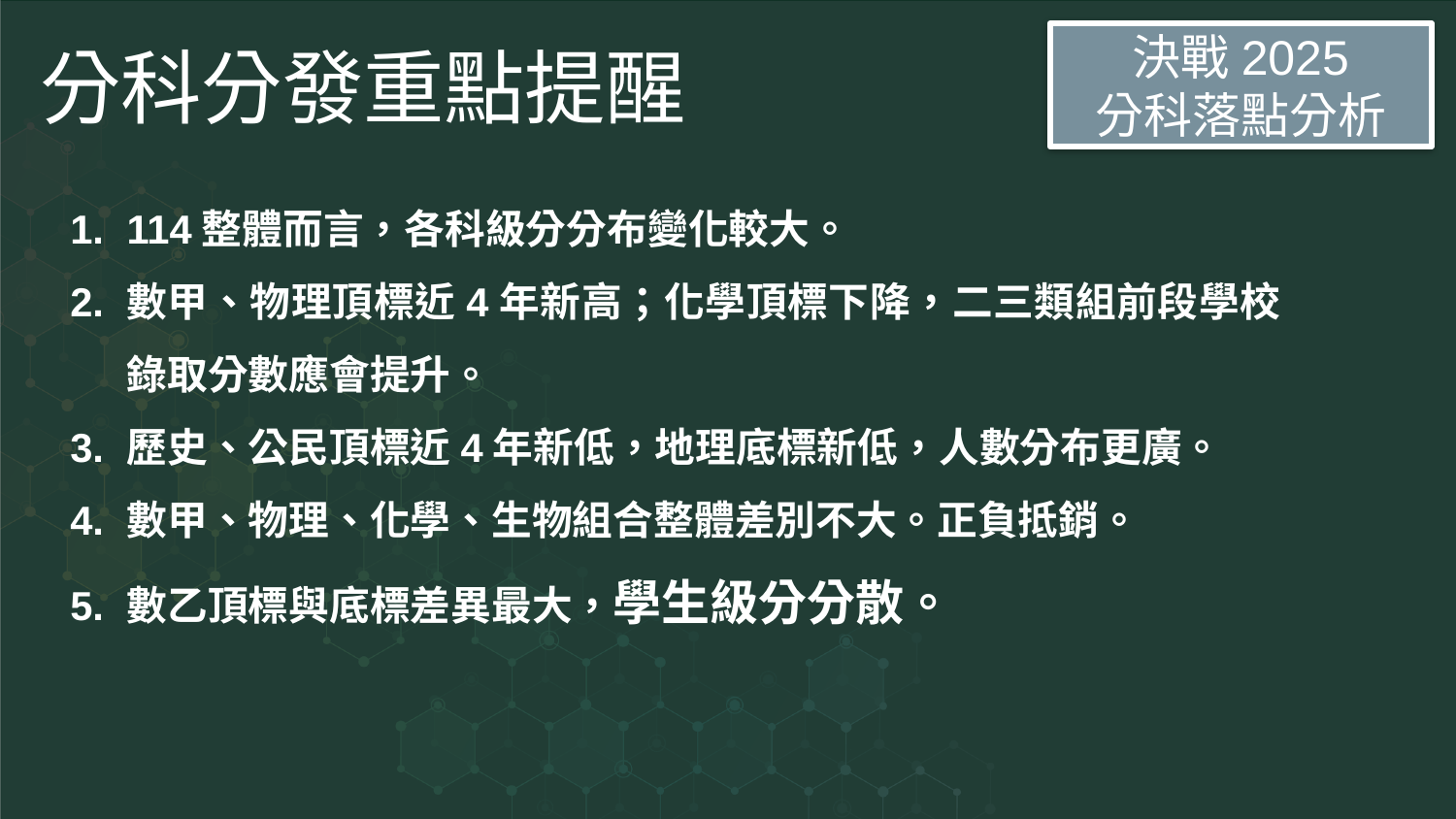

# 分科分發重點提醒
決戰2025
分科落點分析
114整體而言，各科級分分布變化較大。
數甲、物理頂標近4年新高；化學頂標下降，二三類組前段學校錄取分數應會提升。
歷史、公民頂標近4年新低，地理底標新低，人數分布更廣。
數甲、物理、化學、生物組合整體差別不大。正負抵銷。
數乙頂標與底標差異最大，學生級分分散。